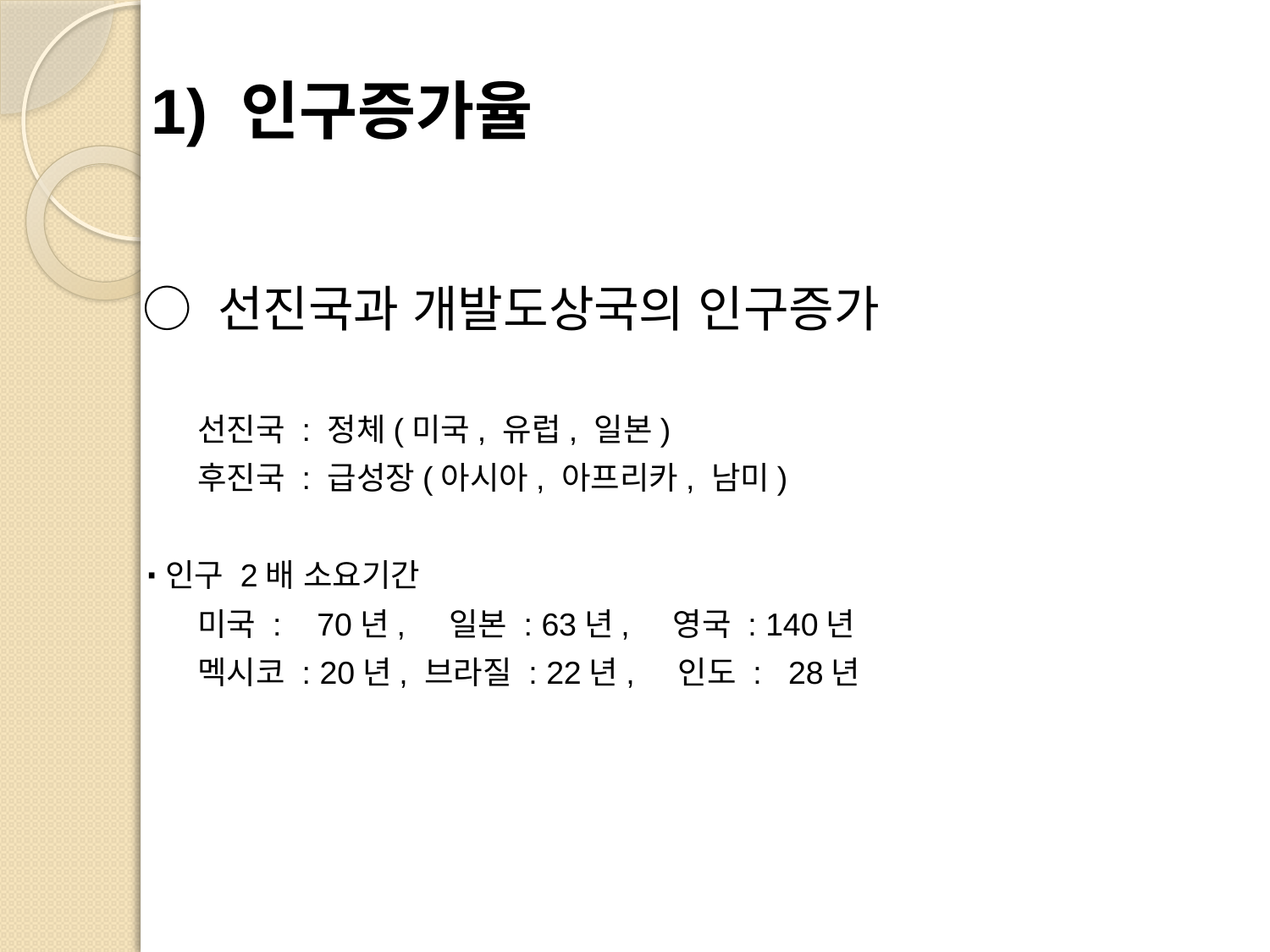

# 1) 인구증가율
     ○ 선진국과 개발도상국의 인구증가

            선진국 : 정체(미국, 유럽, 일본)
            후진국 : 급성장(아시아, 아프리카, 남미)

       ⋅인구 2배 소요기간
            미국 :    70년,    일본 : 63년,    영국 : 140년
            멕시코 : 20년, 브라질 : 22년,    인도 :   28년